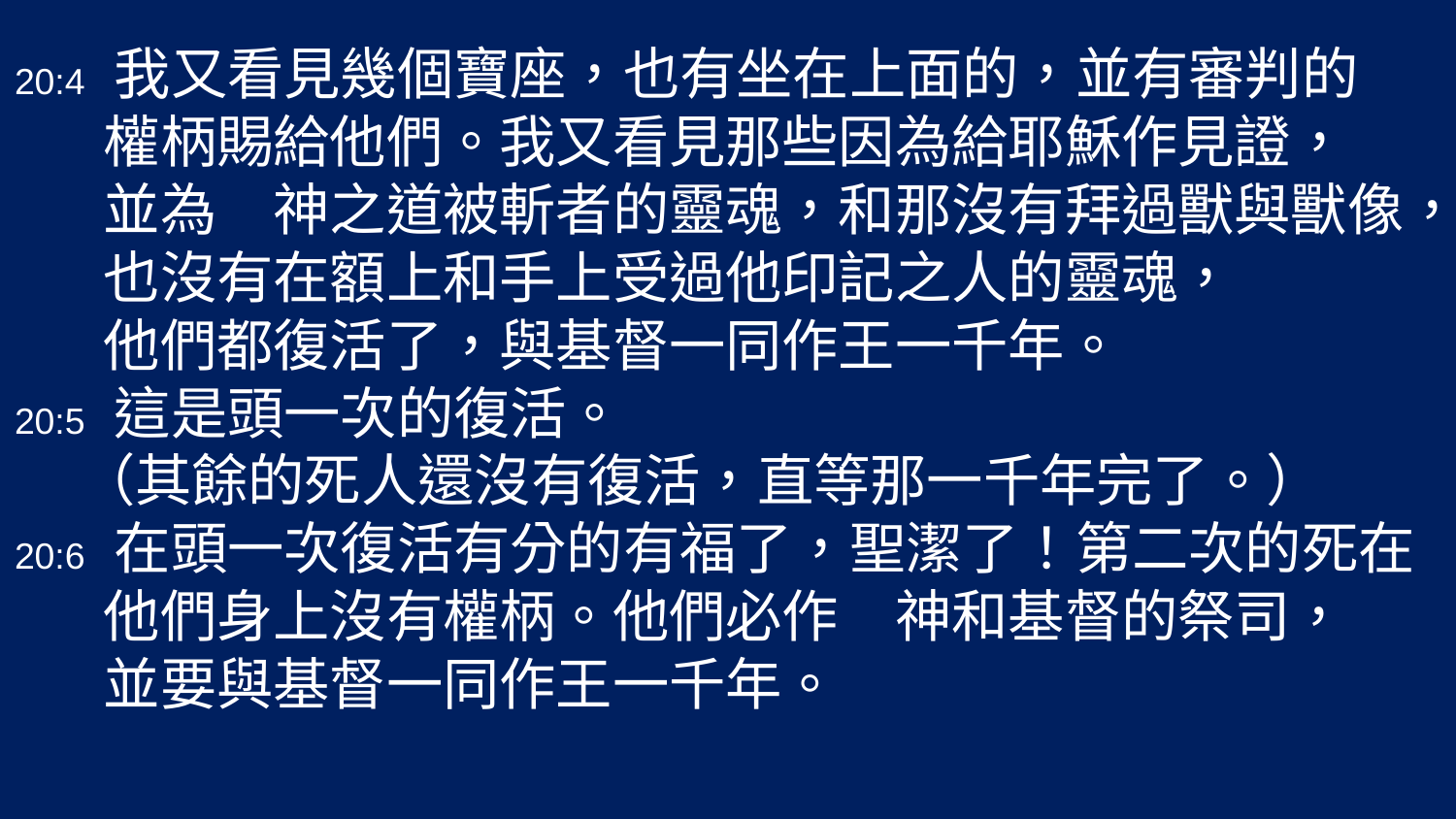

20:4 我又看見幾個寶座，也有坐在上面的，並有審判的
      權柄賜給他們。我又看見那些因為給耶穌作見證，
      並為　神之道被斬者的靈魂，和那沒有拜過獸與獸像，
      也沒有在額上和手上受過他印記之人的靈魂，
      他們都復活了，與基督一同作王一千年。
20:5 這是頭一次的復活。
    （其餘的死人還沒有復活，直等那一千年完了。）
20:6 在頭一次復活有分的有福了，聖潔了！第二次的死在
      他們身上沒有權柄。他們必作　神和基督的祭司，
      並要與基督一同作王一千年。